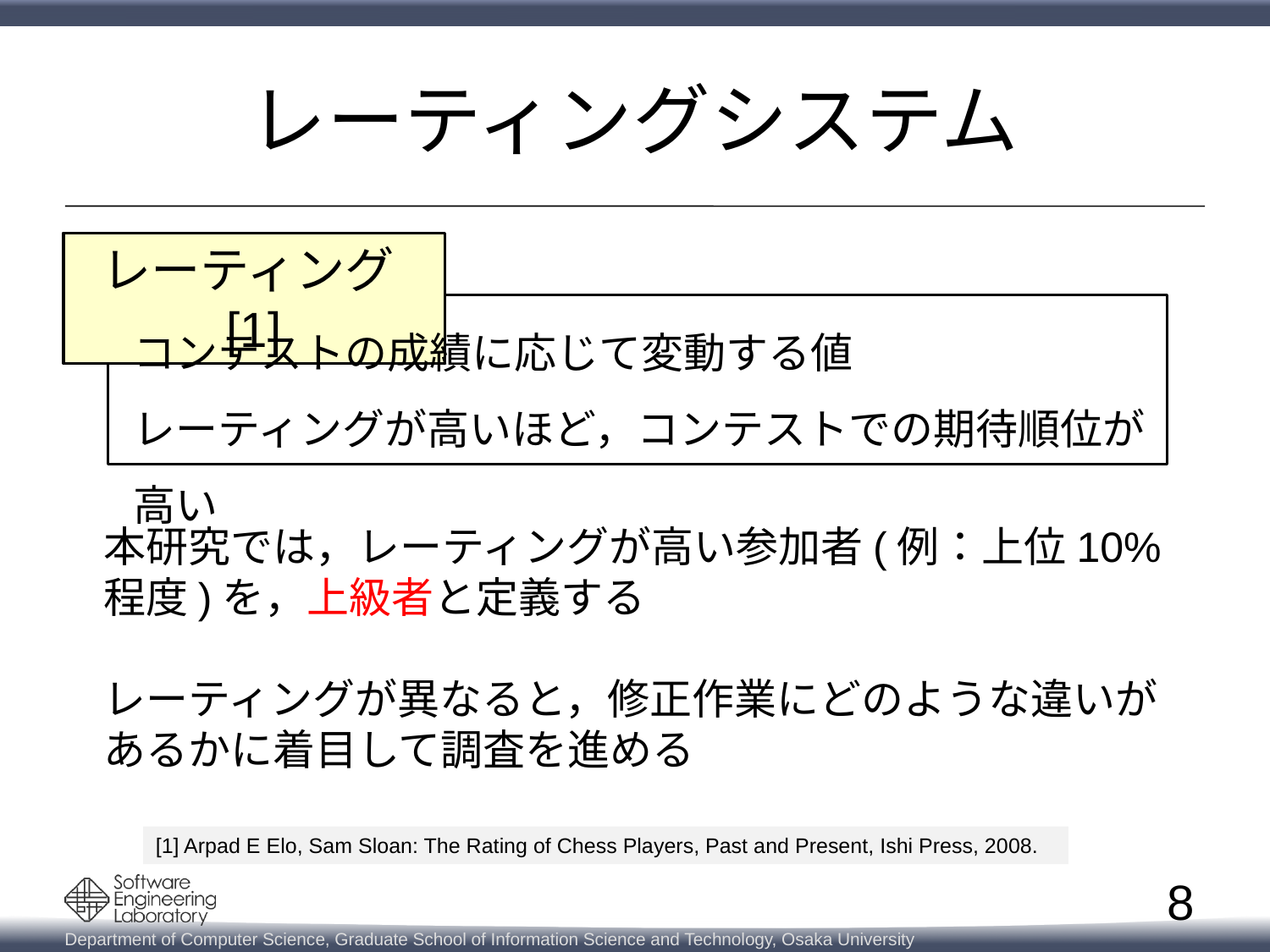

# レーティングシステム
レーティング[1]

コンテストの成績に応じて変動する値
レーティングが高いほど，コンテストでの期待順位が高い
本研究では，レーティングが高い参加者(例：上位10%程度)を，上級者と定義する

レーティングが異なると，修正作業にどのような違いがあるかに着目して調査を進める
[1] Arpad E Elo, Sam Sloan: The Rating of Chess Players, Past and Present, Ishi Press, 2008.
8